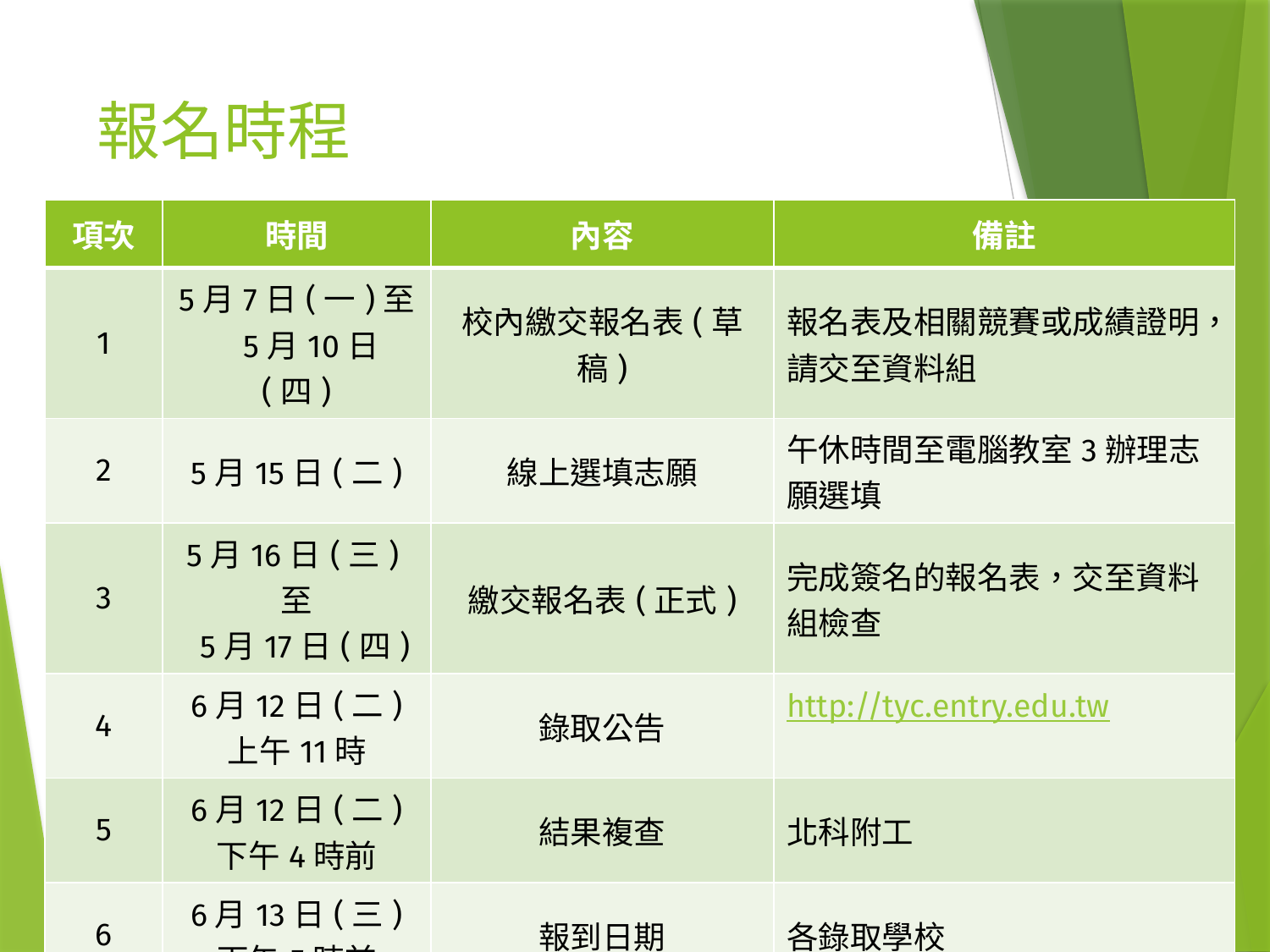

# 報名時程
| 項次 | 時間 | 內容 | 備註 |
| --- | --- | --- | --- |
| 1 | 5月7日(一)至 5月10日(四) | 校內繳交報名表(草稿) | 報名表及相關競賽或成績證明，請交至資料組 |
| 2 | 5月15日(二) | 線上選填志願 | 午休時間至電腦教室3辦理志願選填 |
| 3 | 5月16日(三)至 5月17日(四) | 繳交報名表(正式) | 完成簽名的報名表，交至資料組檢查 |
| 4 | 6月12日(二) 上午11時 | 錄取公告 | http://tyc.entry.edu.tw |
| 5 | 6月12日(二) 下午4時前 | 結果複查 | 北科附工 |
| 6 | 6月13日(三) 下午5時前 | 報到日期 | 各錄取學校 |